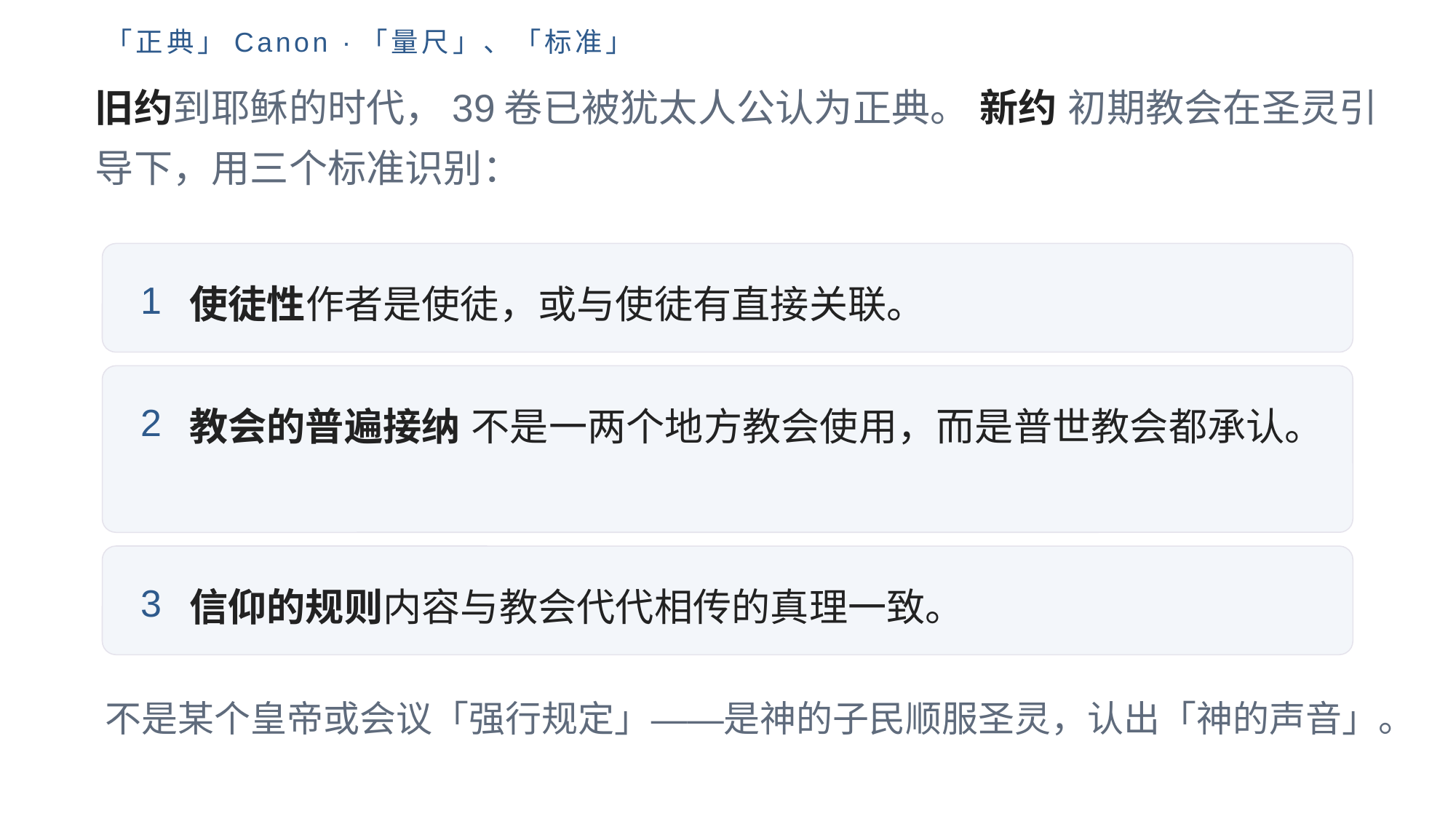

「正典」Canon ·「量尺」、「标准」
旧约到耶稣的时代，39卷已被犹太人公认为正典。 新约 初期教会在圣灵引导下，用三个标准识别：

使徒性作者是使徒，或与使徒有直接关联。
1

教会的普遍接纳 不是一两个地方教会使用，而是普世教会都承认。
2

信仰的规则内容与教会代代相传的真理一致。
3
不是某个皇帝或会议「强行规定」——是神的子民顺服圣灵，认出「神的声音」。